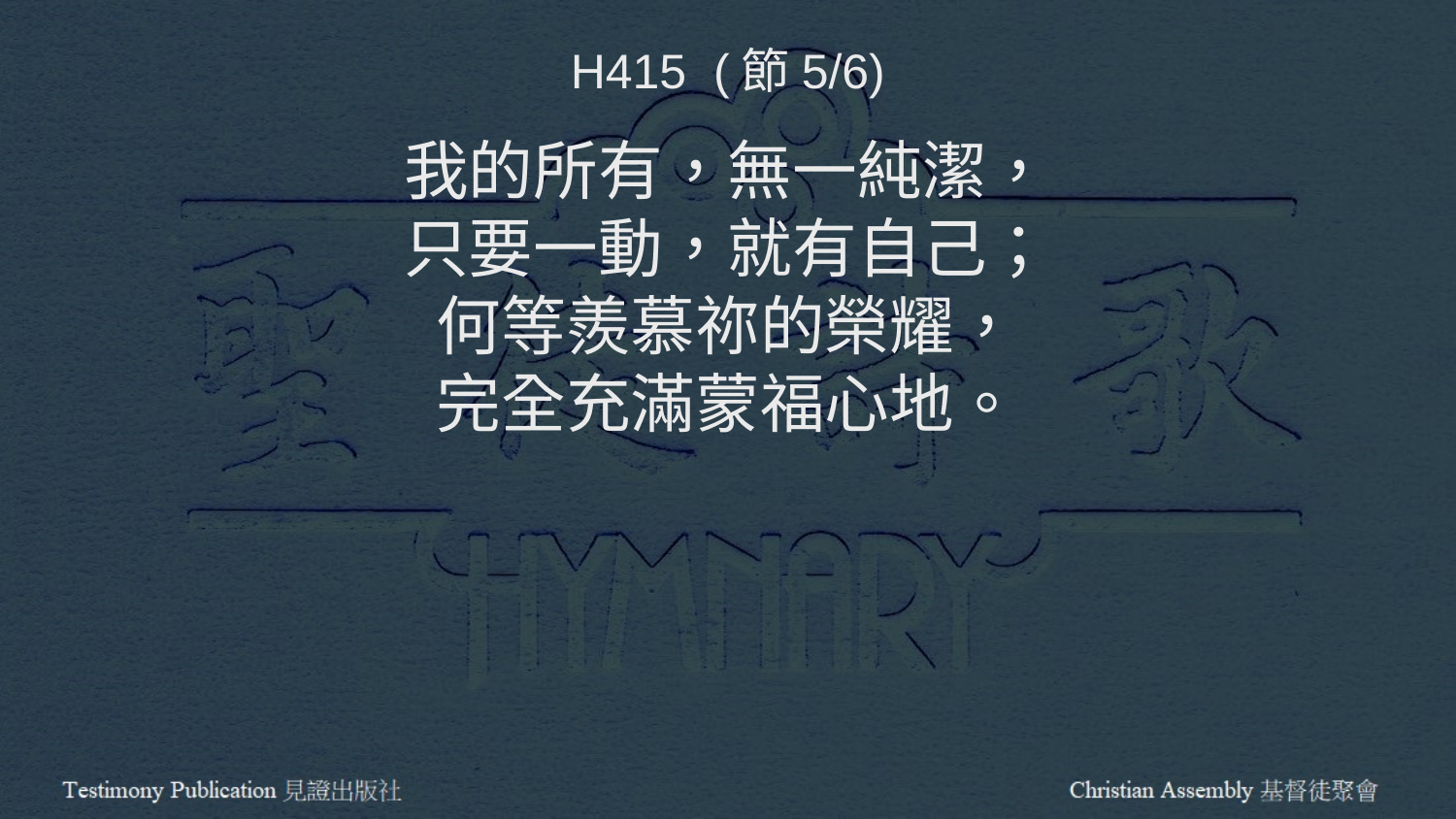

H415  (節5/6)

我的所有，無一純潔，
只要一動，就有自己；
何等羨慕祢的榮耀，
完全充滿蒙福心地。